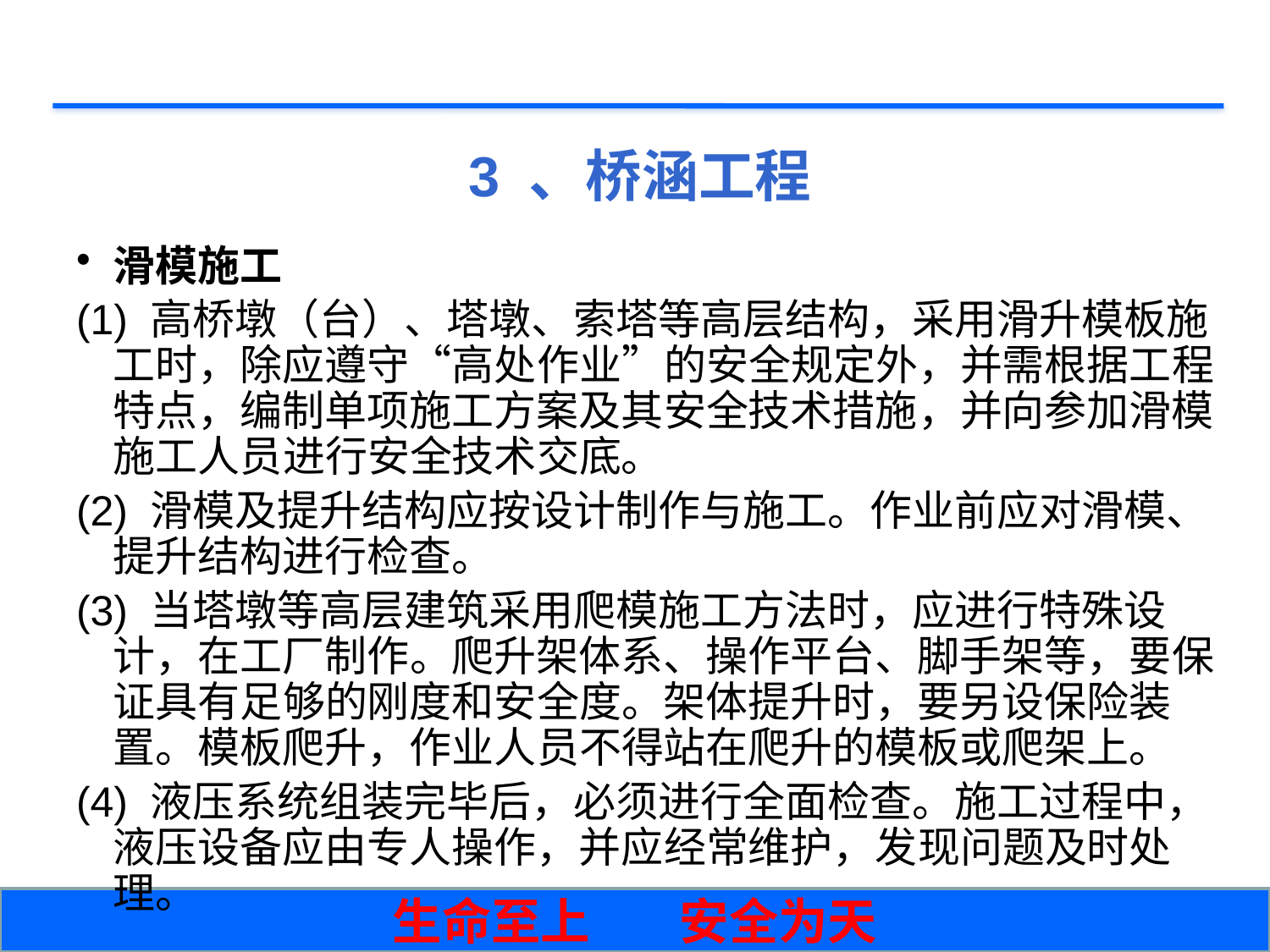

# 3 、桥涵工程
滑模施工
(1) 高桥墩（台）、塔墩、索塔等高层结构，采用滑升模板施工时，除应遵守“高处作业”的安全规定外，并需根据工程特点，编制单项施工方案及其安全技术措施，并向参加滑模施工人员进行安全技术交底。
(2) 滑模及提升结构应按设计制作与施工。作业前应对滑模、提升结构进行检查。
(3) 当塔墩等高层建筑采用爬模施工方法时，应进行特殊设计，在工厂制作。爬升架体系、操作平台、脚手架等，要保证具有足够的刚度和安全度。架体提升时，要另设保险装置。模板爬升，作业人员不得站在爬升的模板或爬架上。
(4) 液压系统组装完毕后，必须进行全面检查。施工过程中，液压设备应由专人操作，并应经常维护，发现问题及时处理。